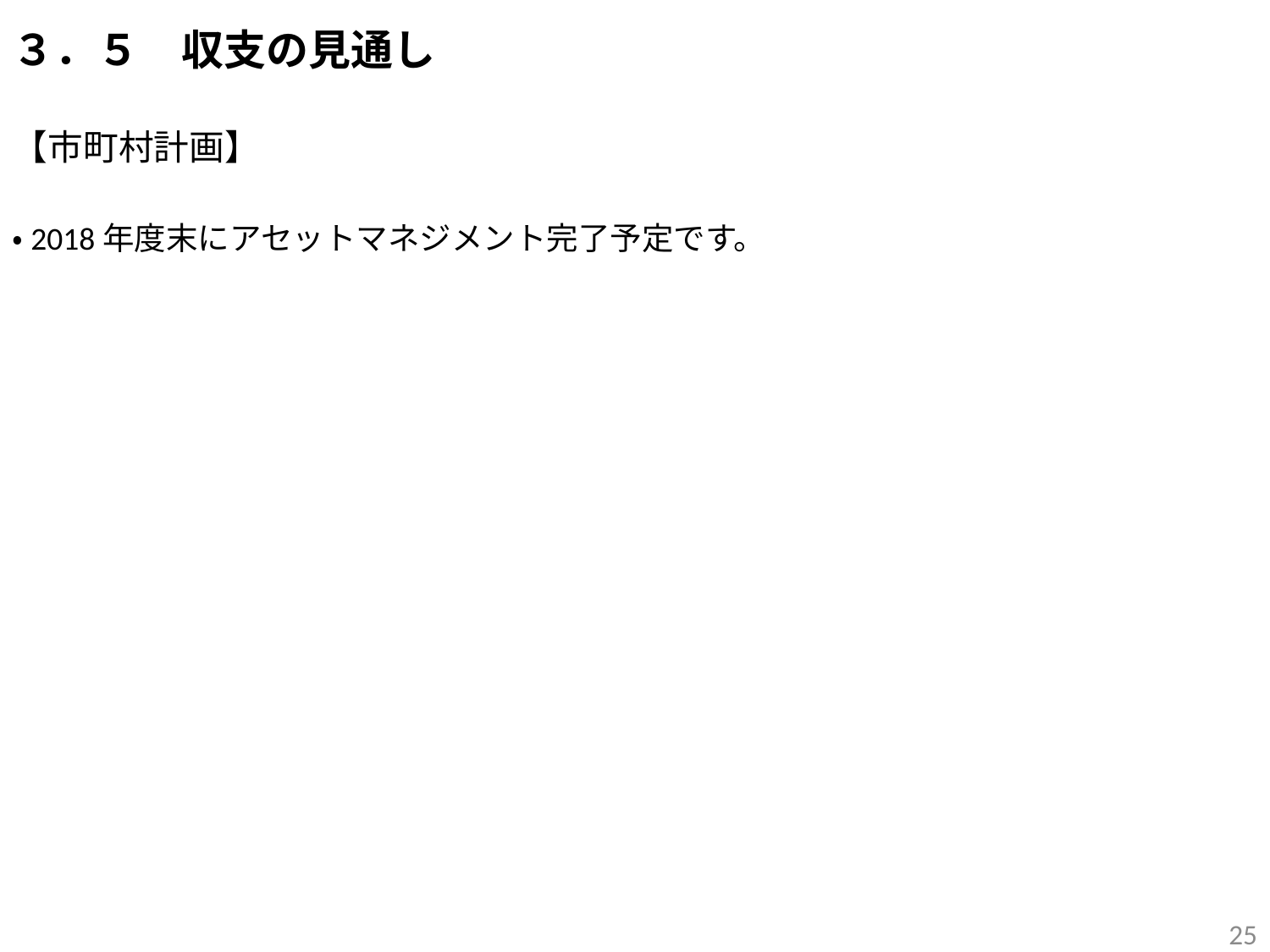

３．５　収支の見通し

【市町村計画】

・2018年度末にアセットマネジメント完了予定です。

25